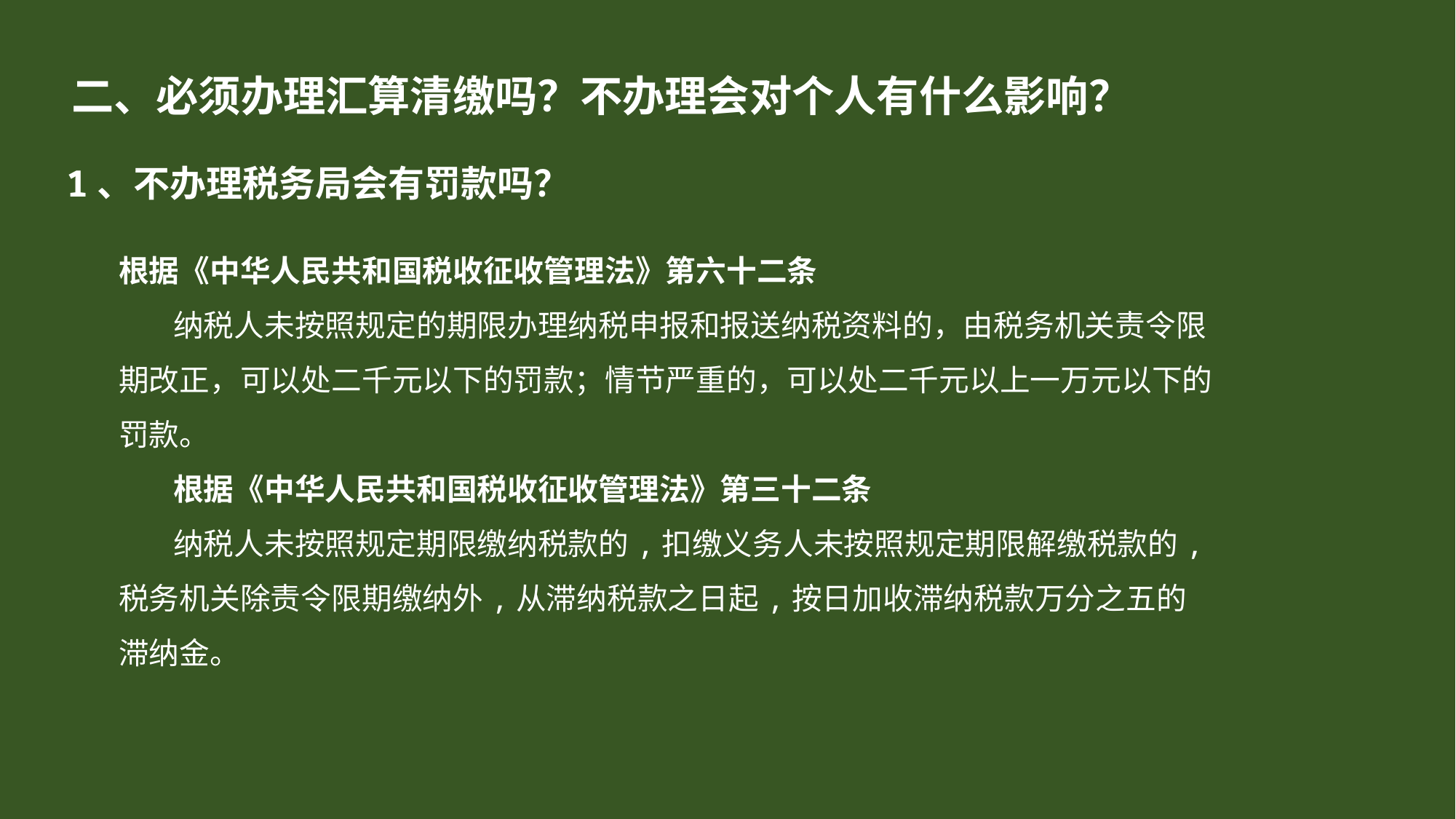

二、必须办理汇算清缴吗？不办理会对个人有什么影响？
1、不办理税务局会有罚款吗？
根据《中华人民共和国税收征收管理法》第六十二条
纳税人未按照规定的期限办理纳税申报和报送纳税资料的，由税务机关责令限期改正，可以处二千元以下的罚款；情节严重的，可以处二千元以上一万元以下的罚款。
根据《中华人民共和国税收征收管理法》第三十二条
纳税人未按照规定期限缴纳税款的,扣缴义务人未按照规定期限解缴税款的,税务机关除责令限期缴纳外,从滞纳税款之日起,按日加收滞纳税款万分之五的滞纳金。